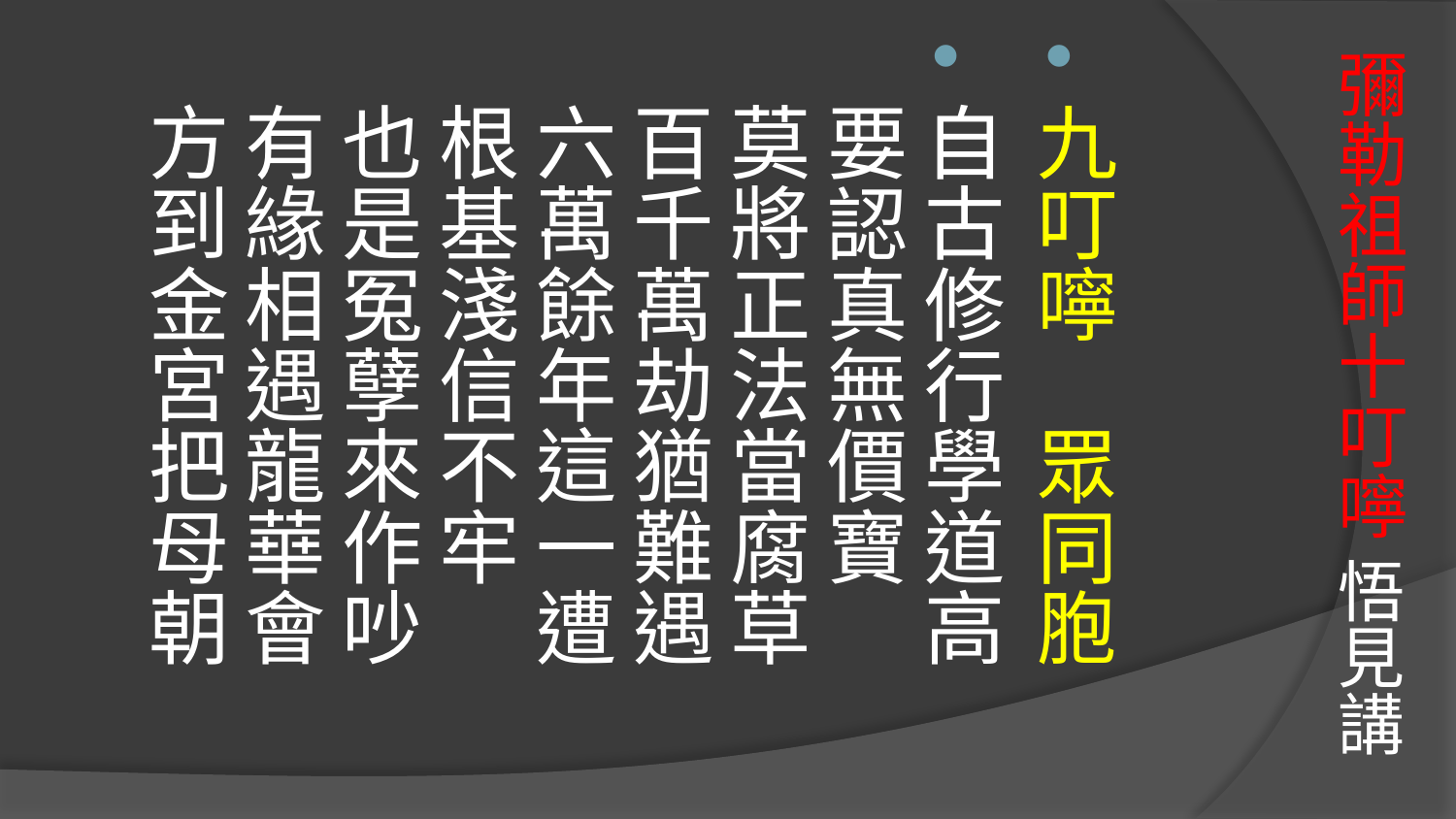

# 彌勒祖師十叮嚀 悟見講
九叮嚀　眾同胞
自古修行學道高　
要認真無價寶　
莫將正法當腐草 
百千萬劫猶難遇　
六萬餘年這一遭　
根基淺信不牢　
也是冤孽來作吵 
有緣相遇龍華會　
方到金宮把母朝